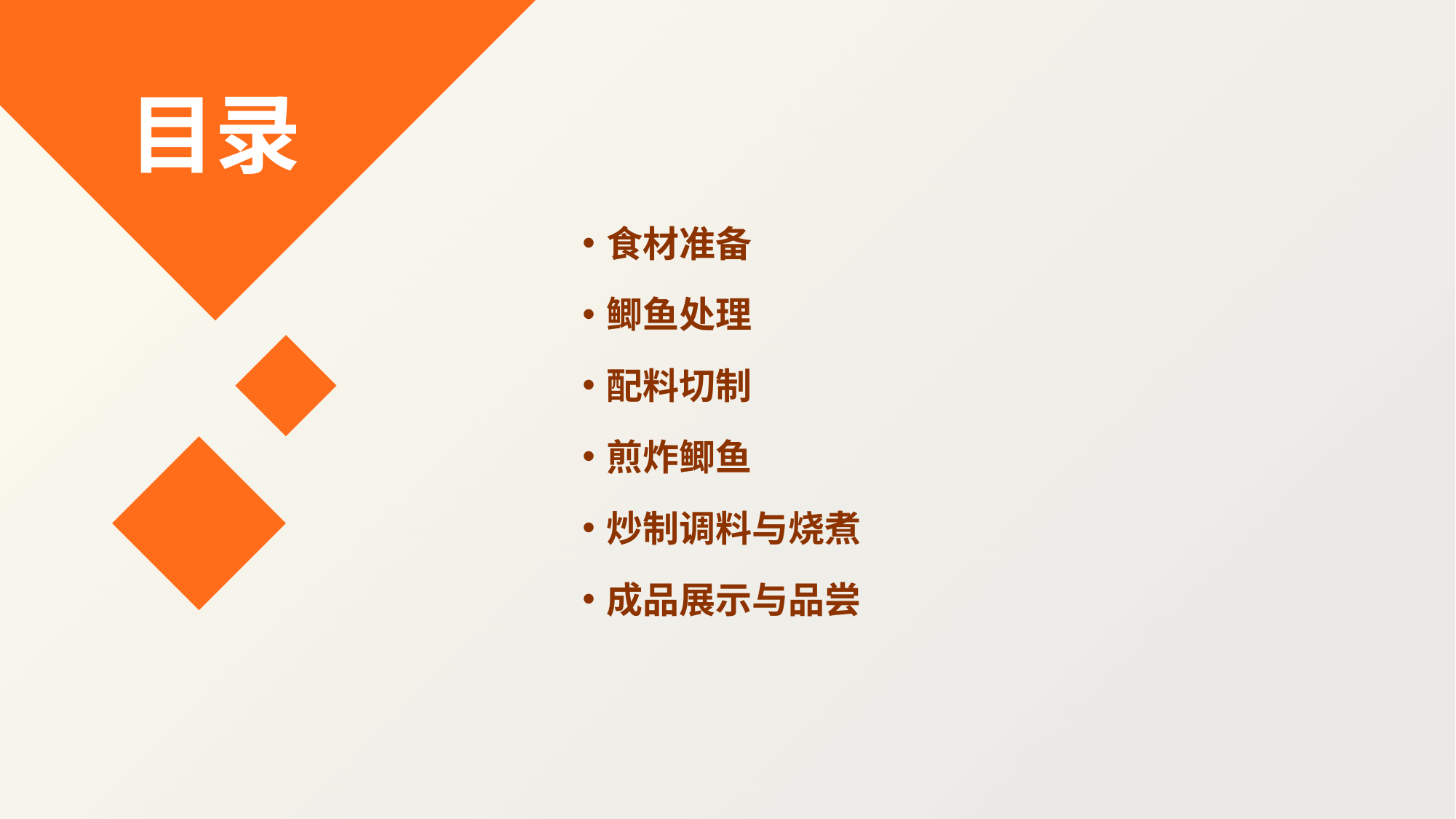

目录
食材准备
鲫鱼处理
配料切制
煎炸鲫鱼
炒制调料与烧煮
成品展示与品尝